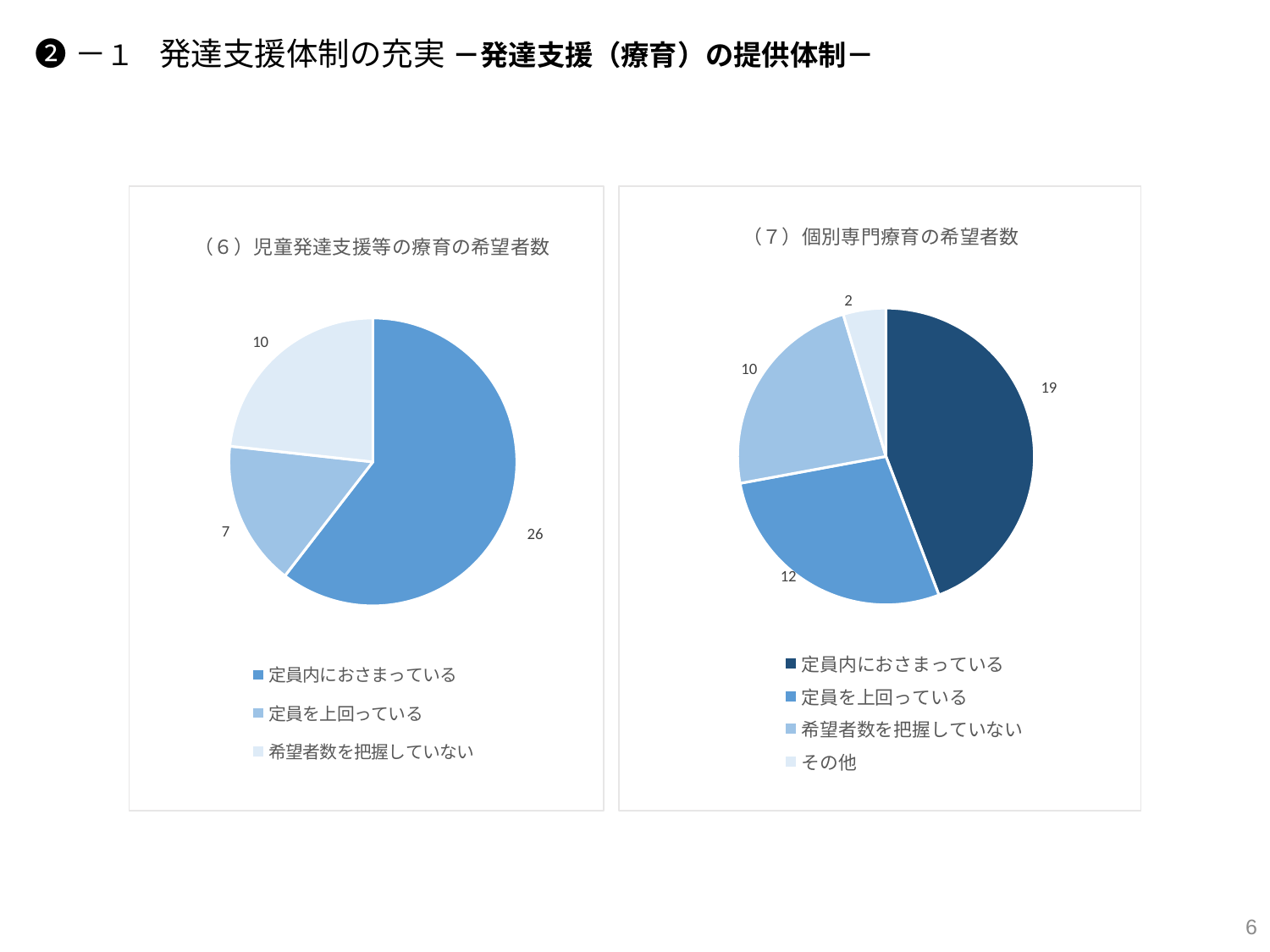

❷－１　発達支援体制の充実 －発達支援（療育）の提供体制－

### Chart: （６）児童発達支援等の療育の希望者数

| Category |  |
|---|---|
| 定員内におさまっている | 26.0 |
| 定員を上回っている | 7.0 |
| 希望者数を把握していない | 10.0 |

### Chart: （７）個別専門療育の希望者数

| Category |  |
|---|---|
| 定員内におさまっている | 19.0 |
| 定員を上回っている | 12.0 |
| 希望者数を把握していない | 10.0 |
| その他 | 2.0 |
6